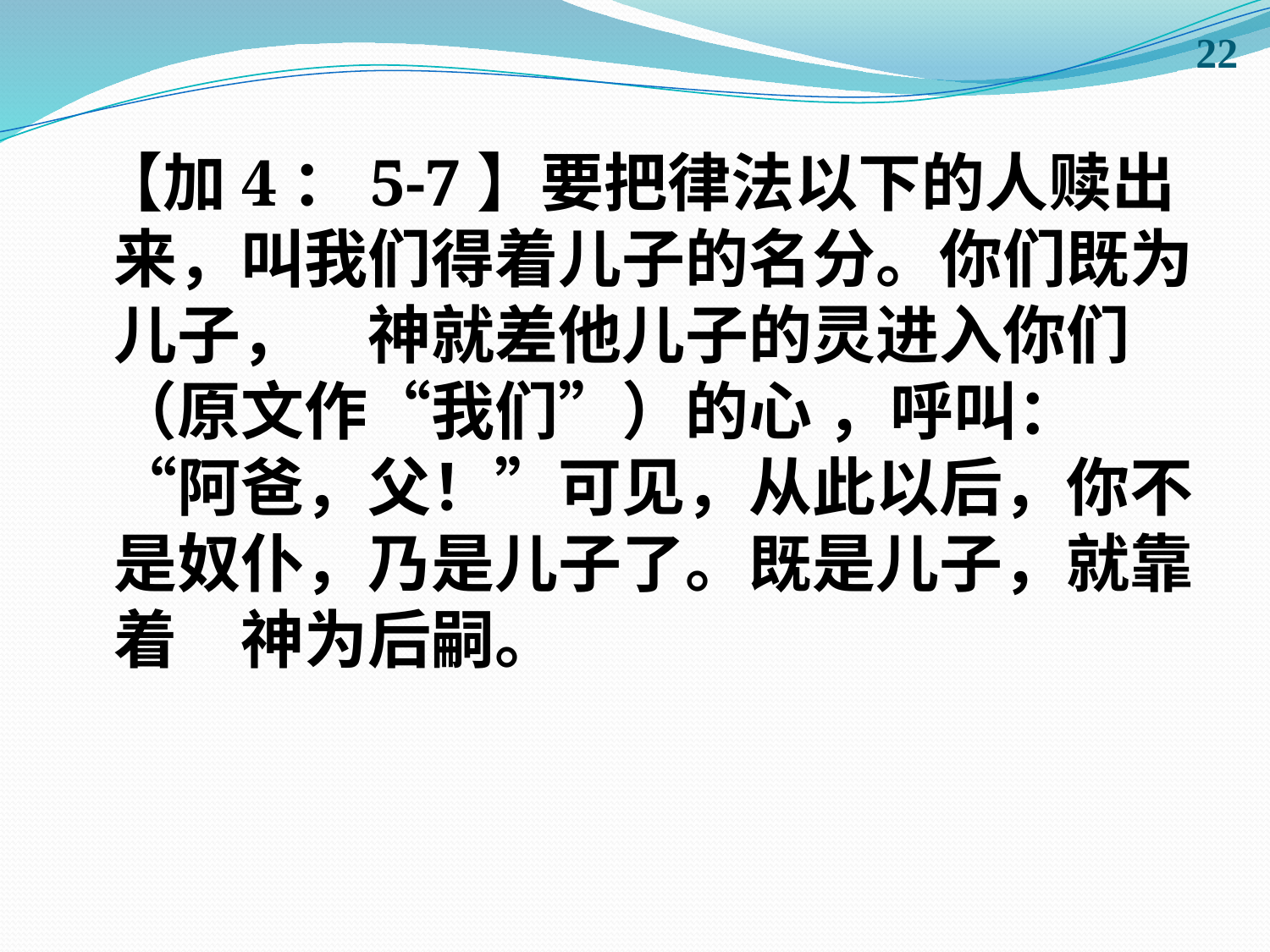

22
 【加4：5-7】要把律法以下的人赎出来，叫我们得着儿子的名分。你们既为儿子，　神就差他儿子的灵进入你们（原文作“我们”）的心 ，呼叫：“阿爸，父！”可见，从此以后，你不是奴仆，乃是儿子了。既是儿子，就靠着　神为后嗣。